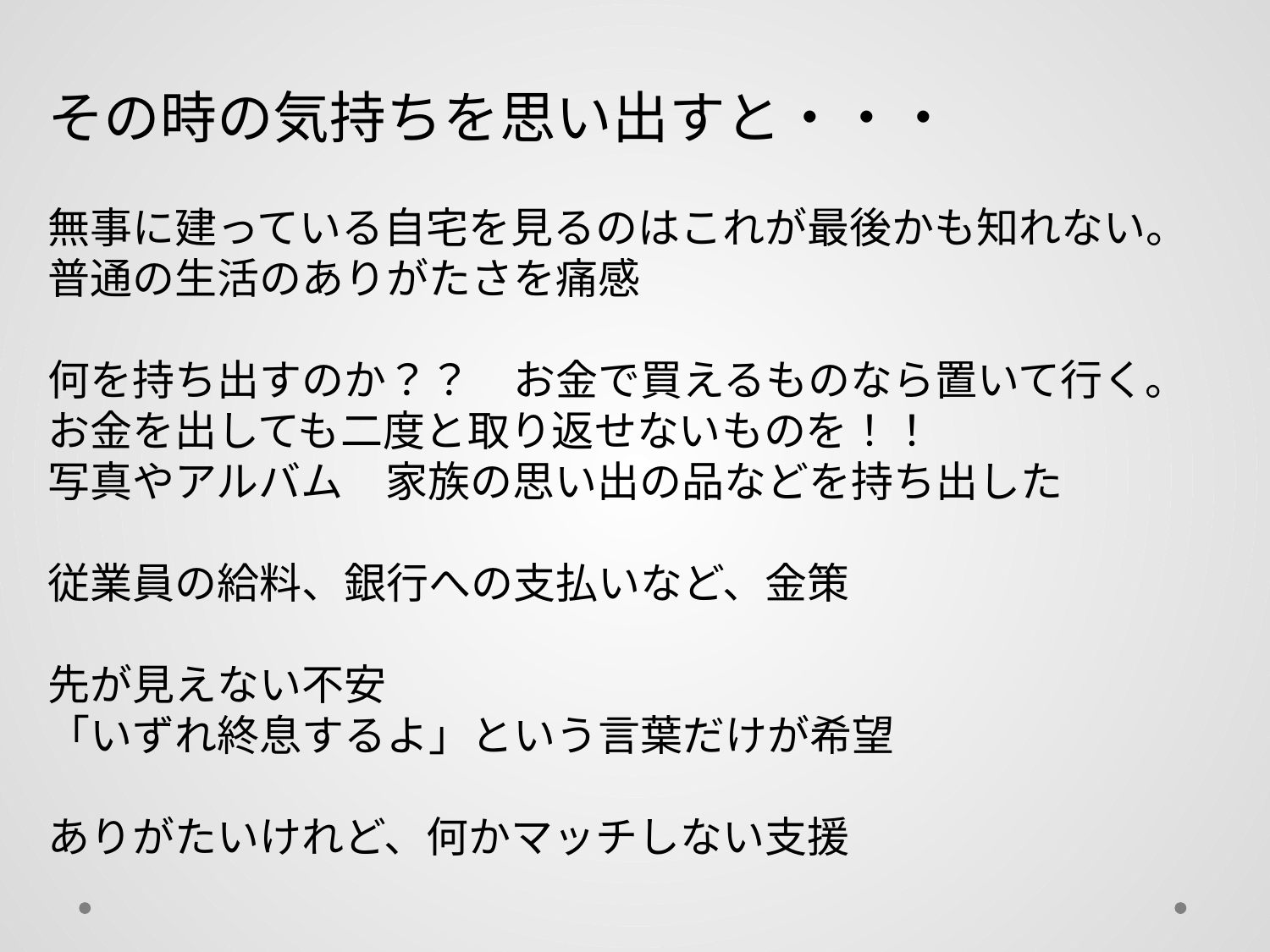

その時の気持ちを思い出すと・・・

無事に建っている自宅を見るのはこれが最後かも知れない。
普通の生活のありがたさを痛感

何を持ち出すのか？？　お金で買えるものなら置いて行く。
お金を出しても二度と取り返せないものを！！
写真やアルバム　家族の思い出の品などを持ち出した

従業員の給料、銀行への支払いなど、金策

先が見えない不安
「いずれ終息するよ」という言葉だけが希望

ありがたいけれど、何かマッチしない支援